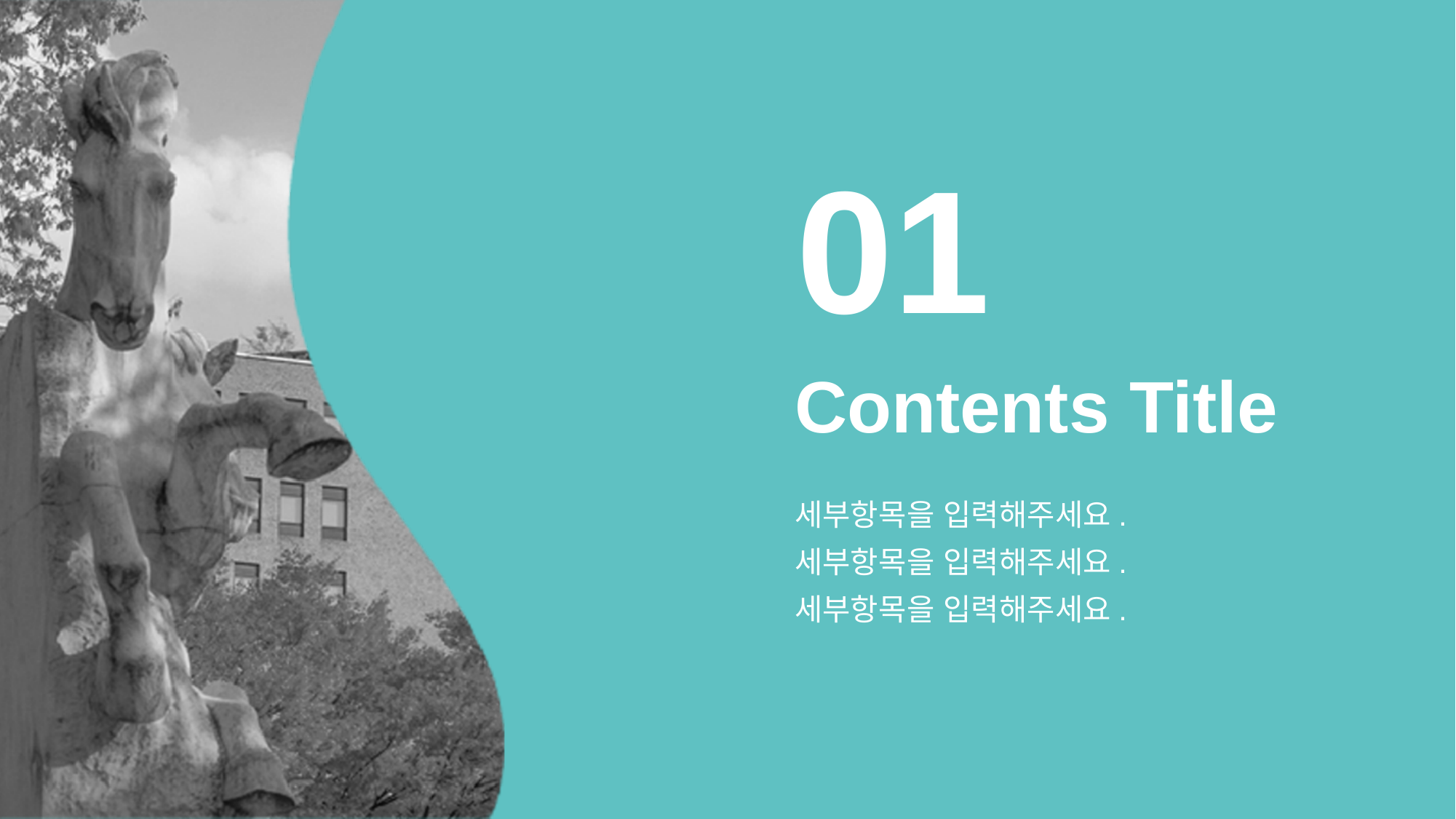

01
# Contents Title
세부항목을 입력해주세요.
세부항목을 입력해주세요.

세부항목을 입력해주세요.